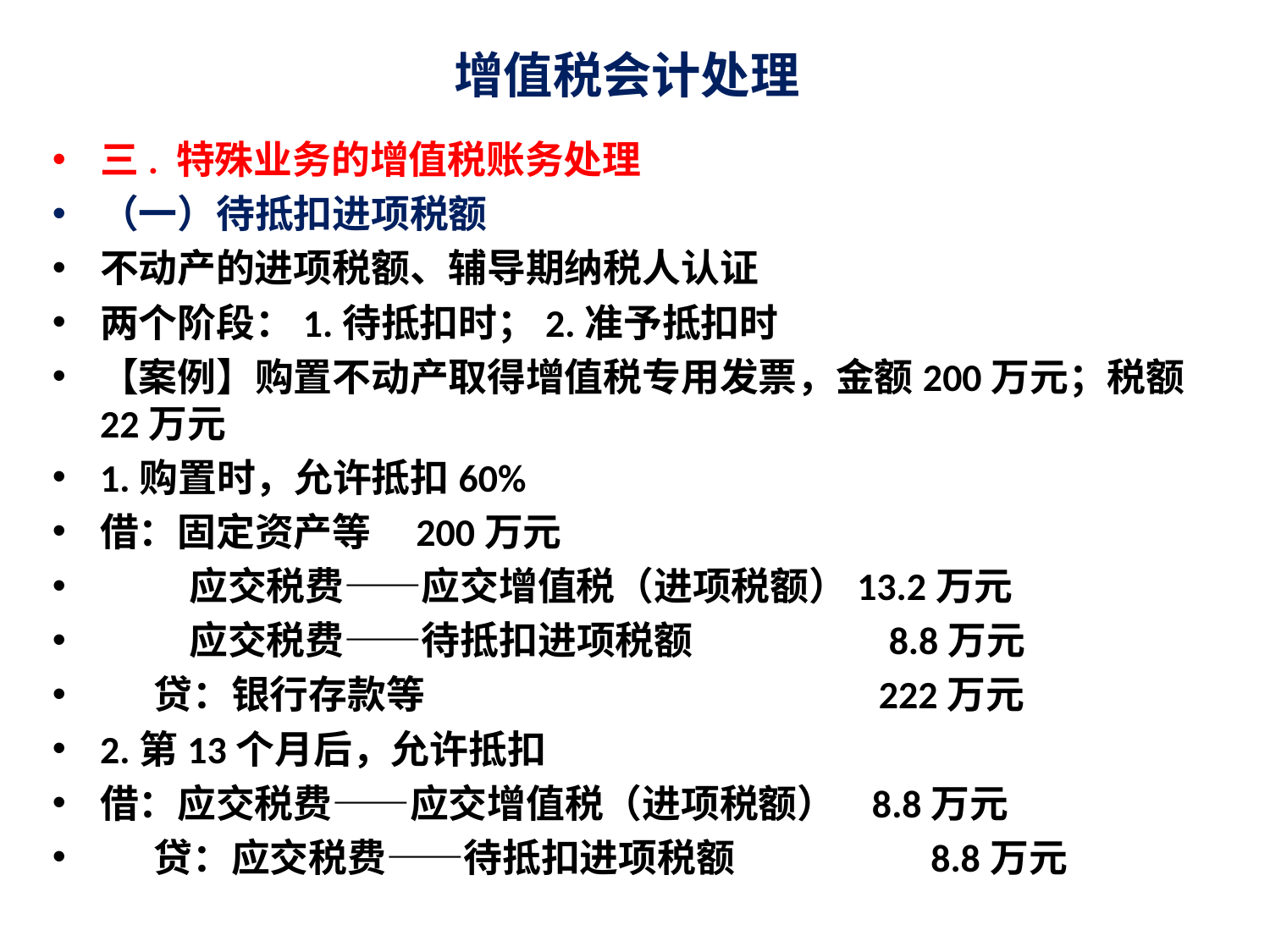

# 增值税会计处理
三. 特殊业务的增值税账务处理
（一）待抵扣进项税额
不动产的进项税额、辅导期纳税人认证
两个阶段：1.待抵扣时；2.准予抵扣时
【案例】购置不动产取得增值税专用发票，金额200万元；税额22万元
1.购置时，允许抵扣60%
借：固定资产等    200万元
         应交税费——应交增值税（进项税额）13.2万元
         应交税费——待抵扣进项税额                     8.8万元
     贷：银行存款等                                                  222万元
2.第13个月后，允许抵扣
借：应交税费——应交增值税（进项税额）   8.8万元
     贷：应交税费——待抵扣进项税额                     8.8万元